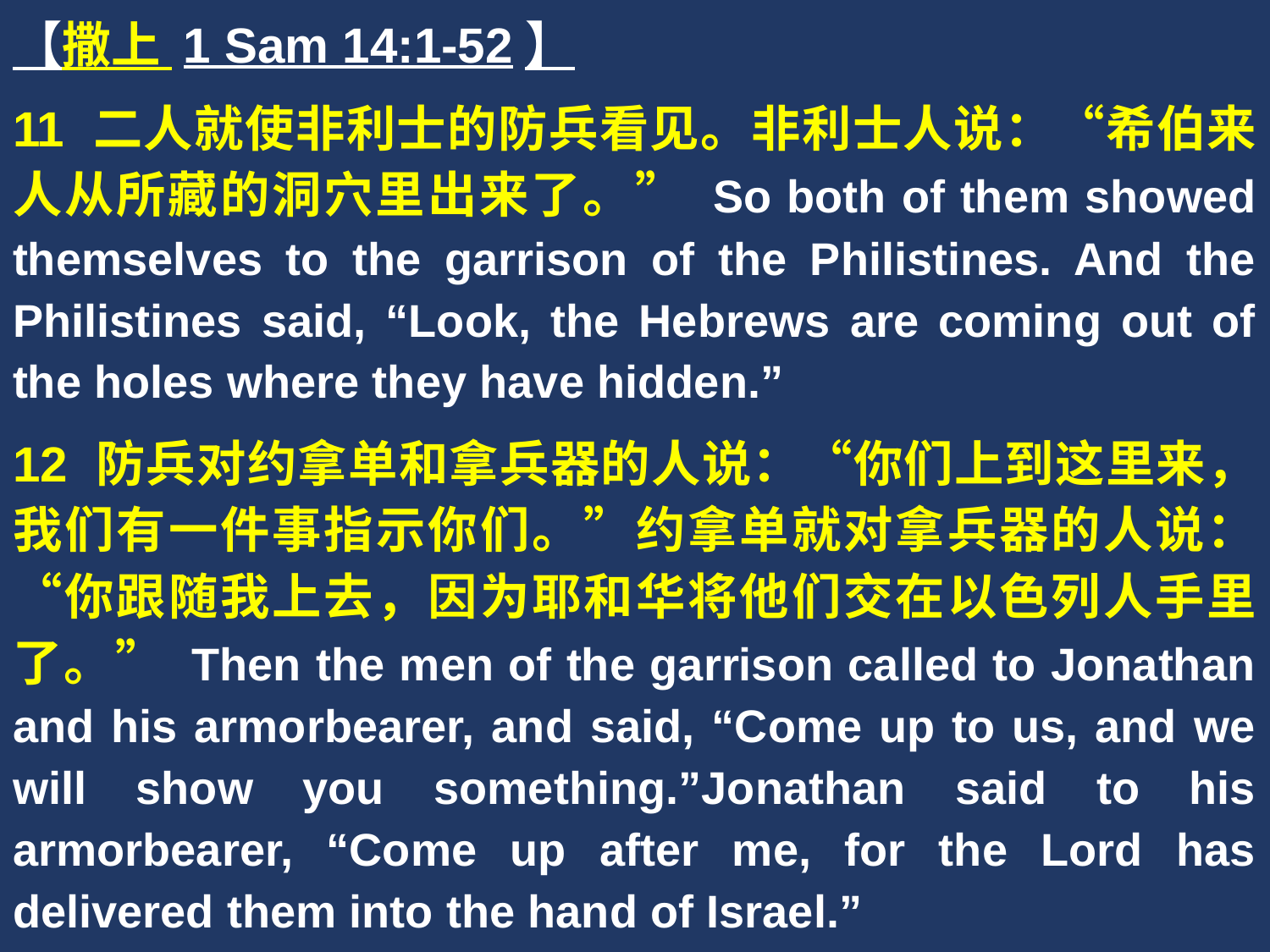

【撒上 1 Sam 14:1-52】
11 二人就使非利士的防兵看见。非利士人说：“希伯来人从所藏的洞穴里出来了。” So both of them showed themselves to the garrison of the Philistines. And the Philistines said, “Look, the Hebrews are coming out of the holes where they have hidden.”
12 防兵对约拿单和拿兵器的人说：“你们上到这里来，我们有一件事指示你们。”约拿单就对拿兵器的人说：“你跟随我上去，因为耶和华将他们交在以色列人手里了。” Then the men of the garrison called to Jonathan and his armorbearer, and said, “Come up to us, and we will show you something.”Jonathan said to his armorbearer, “Come up after me, for the Lord has delivered them into the hand of Israel.”